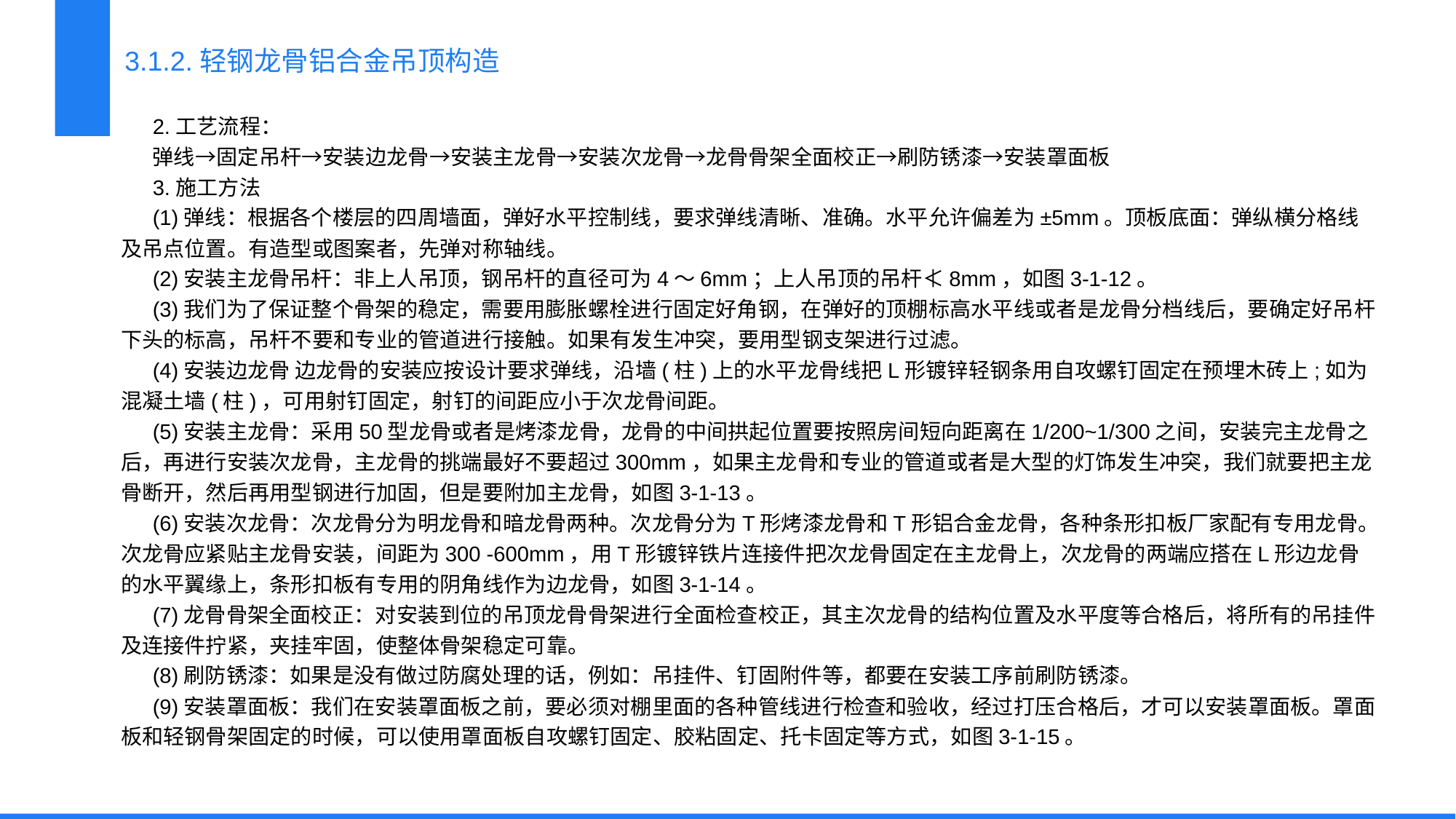

3.1.2.轻钢龙骨铝合金吊顶构造

2.工艺流程：
弹线→固定吊杆→安装边龙骨→安装主龙骨→安装次龙骨→龙骨骨架全面校正→刷防锈漆→安装罩面板
3.施工方法
(1)弹线：根据各个楼层的四周墙面，弹好水平控制线，要求弹线清晰、准确。水平允许偏差为±5mm。顶板底面：弹纵横分格线及吊点位置。有造型或图案者，先弹对称轴线。
(2)安装主龙骨吊杆：非上人吊顶，钢吊杆的直径可为4～6mm；上人吊顶的吊杆≮8mm，如图3-1-12。
(3)我们为了保证整个骨架的稳定，需要用膨胀螺栓进行固定好角钢，在弹好的顶棚标高水平线或者是龙骨分档线后，要确定好吊杆下头的标高，吊杆不要和专业的管道进行接触。如果有发生冲突，要用型钢支架进行过滤。
(4)安装边龙骨 边龙骨的安装应按设计要求弹线，沿墙(柱)上的水平龙骨线把L形镀锌轻钢条用自攻螺钉固定在预埋木砖上;如为混凝土墙(柱)，可用射钉固定，射钉的间距应小于次龙骨间距。
(5)安装主龙骨：采用50型龙骨或者是烤漆龙骨，龙骨的中间拱起位置要按照房间短向距离在1/200~1/300之间，安装完主龙骨之后，再进行安装次龙骨，主龙骨的挑端最好不要超过300mm，如果主龙骨和专业的管道或者是大型的灯饰发生冲突，我们就要把主龙骨断开，然后再用型钢进行加固，但是要附加主龙骨，如图3-1-13。
(6)安装次龙骨：次龙骨分为明龙骨和暗龙骨两种。次龙骨分为T形烤漆龙骨和T形铝合金龙骨，各种条形扣板厂家配有专用龙骨。次龙骨应紧贴主龙骨安装，间距为300 -600mm，用T形镀锌铁片连接件把次龙骨固定在主龙骨上，次龙骨的两端应搭在L形边龙骨的水平翼缘上，条形扣板有专用的阴角线作为边龙骨，如图3-1-14。
(7)龙骨骨架全面校正：对安装到位的吊顶龙骨骨架进行全面检查校正，其主次龙骨的结构位置及水平度等合格后，将所有的吊挂件及连接件拧紧，夹挂牢固，使整体骨架稳定可靠。
(8)刷防锈漆：如果是没有做过防腐处理的话，例如：吊挂件、钉固附件等，都要在安装工序前刷防锈漆。
(9)安装罩面板：我们在安装罩面板之前，要必须对棚里面的各种管线进行检查和验收，经过打压合格后，才可以安装罩面板。罩面板和轻钢骨架固定的时候，可以使用罩面板自攻螺钉固定、胶粘固定、托卡固定等方式，如图3-1-15。